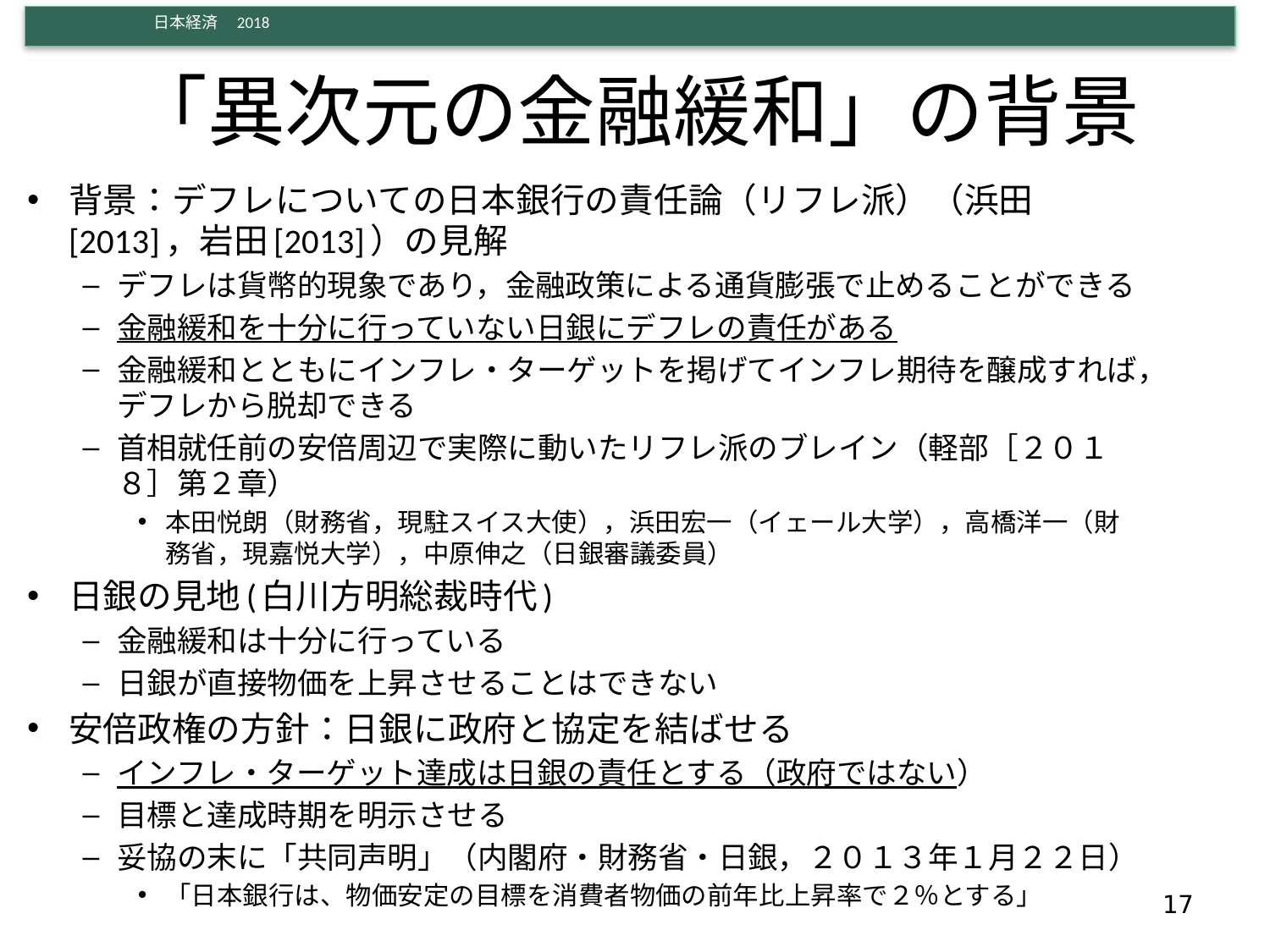

# 「異次元の金融緩和」の背景
背景：デフレについての日本銀行の責任論（リフレ派）（浜田[2013]，岩田[2013]）の見解
デフレは貨幣的現象であり，金融政策による通貨膨張で止めることができる
金融緩和を十分に行っていない日銀にデフレの責任がある
金融緩和とともにインフレ・ターゲットを掲げてインフレ期待を醸成すれば，デフレから脱却できる
首相就任前の安倍周辺で実際に動いたリフレ派のブレイン（軽部［２０１８］第２章）
本田悦朗（財務省，現駐スイス大使），浜田宏一（イェール大学），高橋洋一（財務省，現嘉悦大学），中原伸之（日銀審議委員）
日銀の見地(白川方明総裁時代)
金融緩和は十分に行っている
日銀が直接物価を上昇させることはできない
安倍政権の方針：日銀に政府と協定を結ばせる
インフレ・ターゲット達成は日銀の責任とする（政府ではない）
目標と達成時期を明示させる
妥協の末に「共同声明」（内閣府・財務省・日銀，２０１３年１月２２日）
「日本銀行は、物価安定の目標を消費者物価の前年比上昇率で２％とする」
17